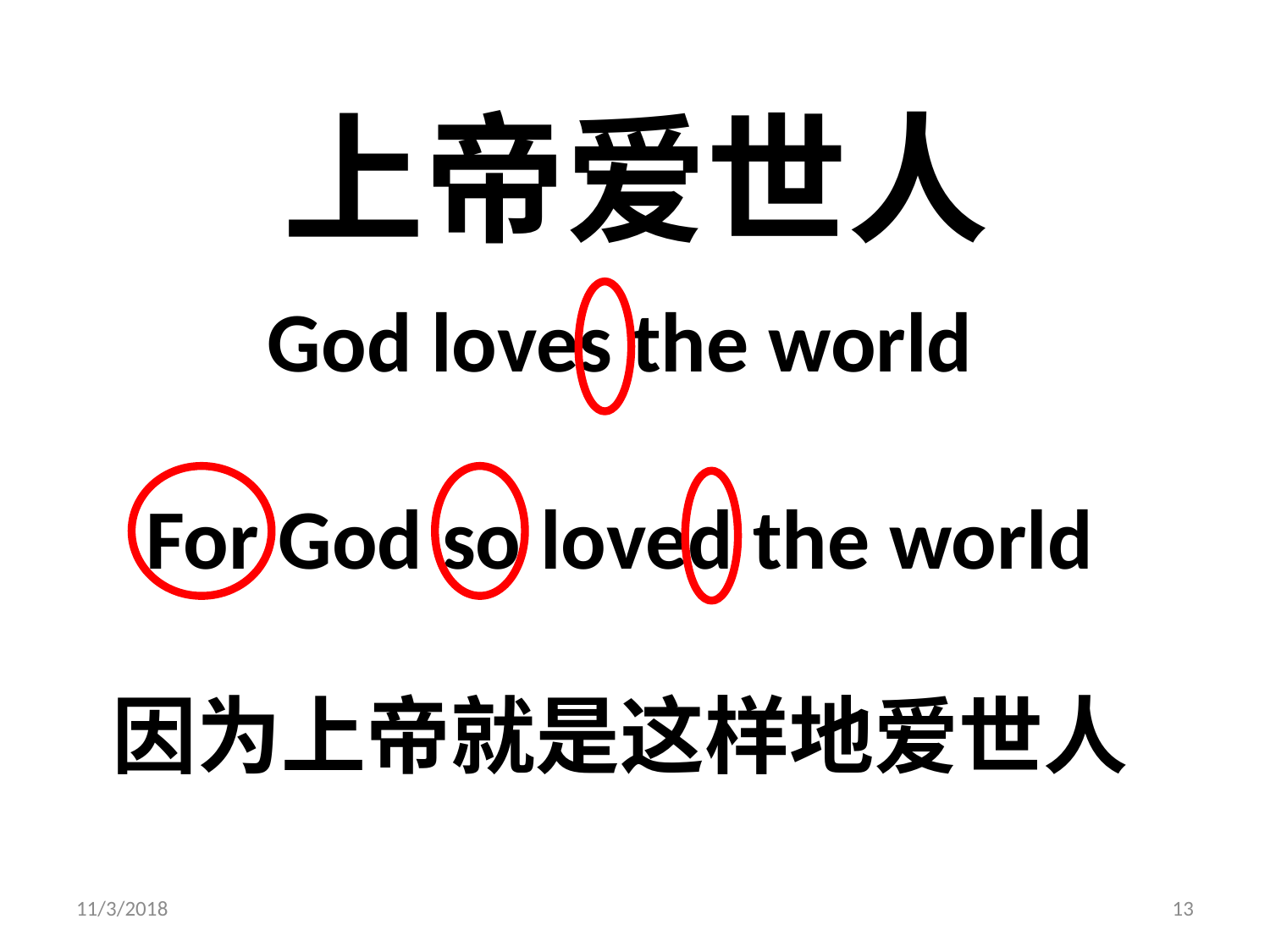

# 上帝爱世人
God loves the world

For God so loved the world

因为上帝就是这样地爱世人

11/3/2018
13